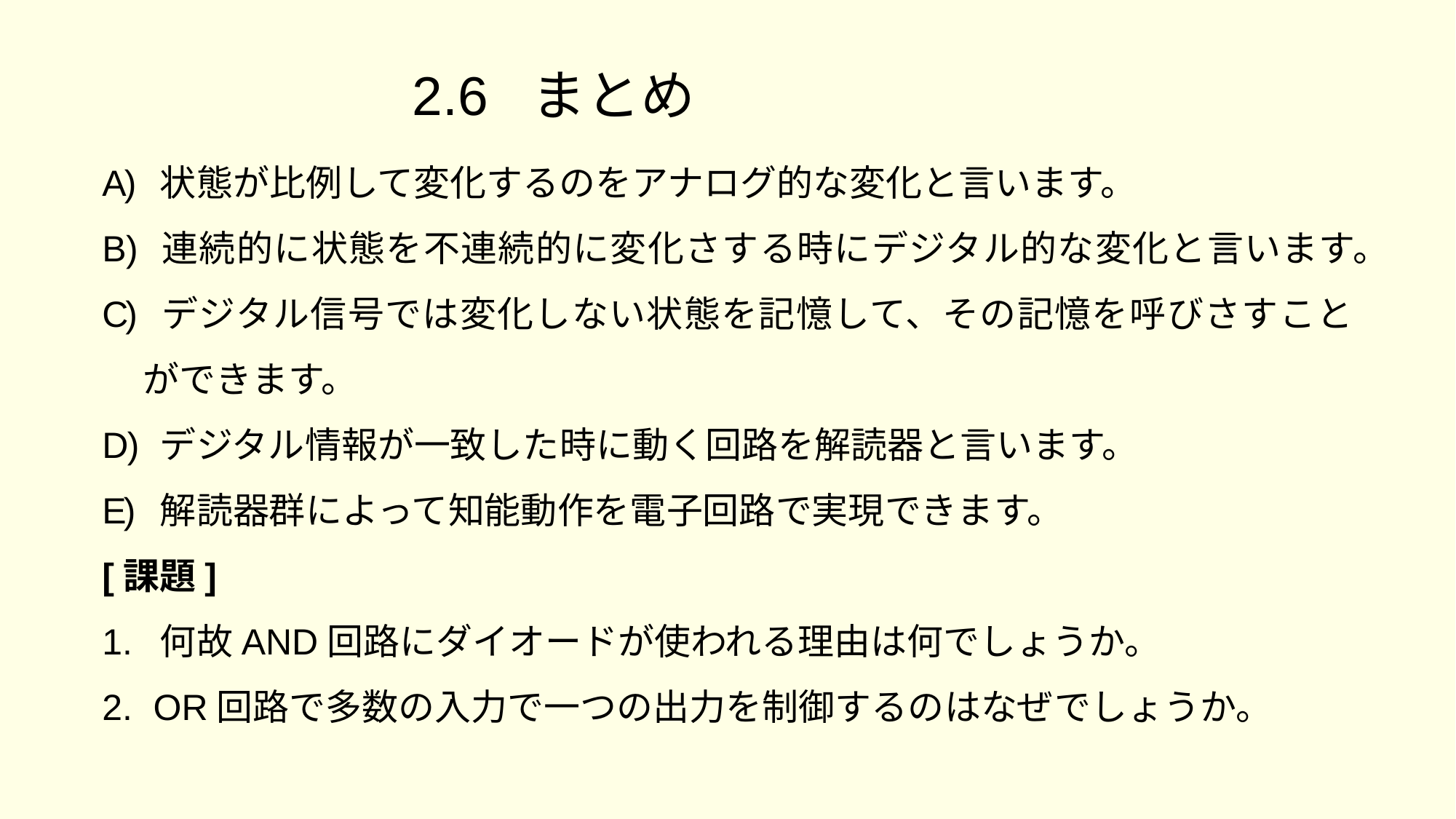

2.6  まとめ
 状態が比例して変化するのをアナログ的な変化と言います。
 連続的に状態を不連続的に変化さする時にデジタル的な変化と言います。
 デジタル信号では変化しない状態を記憶して、その記憶を呼びさすことができます。
 デジタル情報が一致した時に動く回路を解読器と言います。
 解読器群によって知能動作を電子回路で実現できます。
[課題]
 何故AND回路にダイオードが使われる理由は何でしょうか。
 OR回路で多数の入力で一つの出力を制御するのはなぜでしょうか。